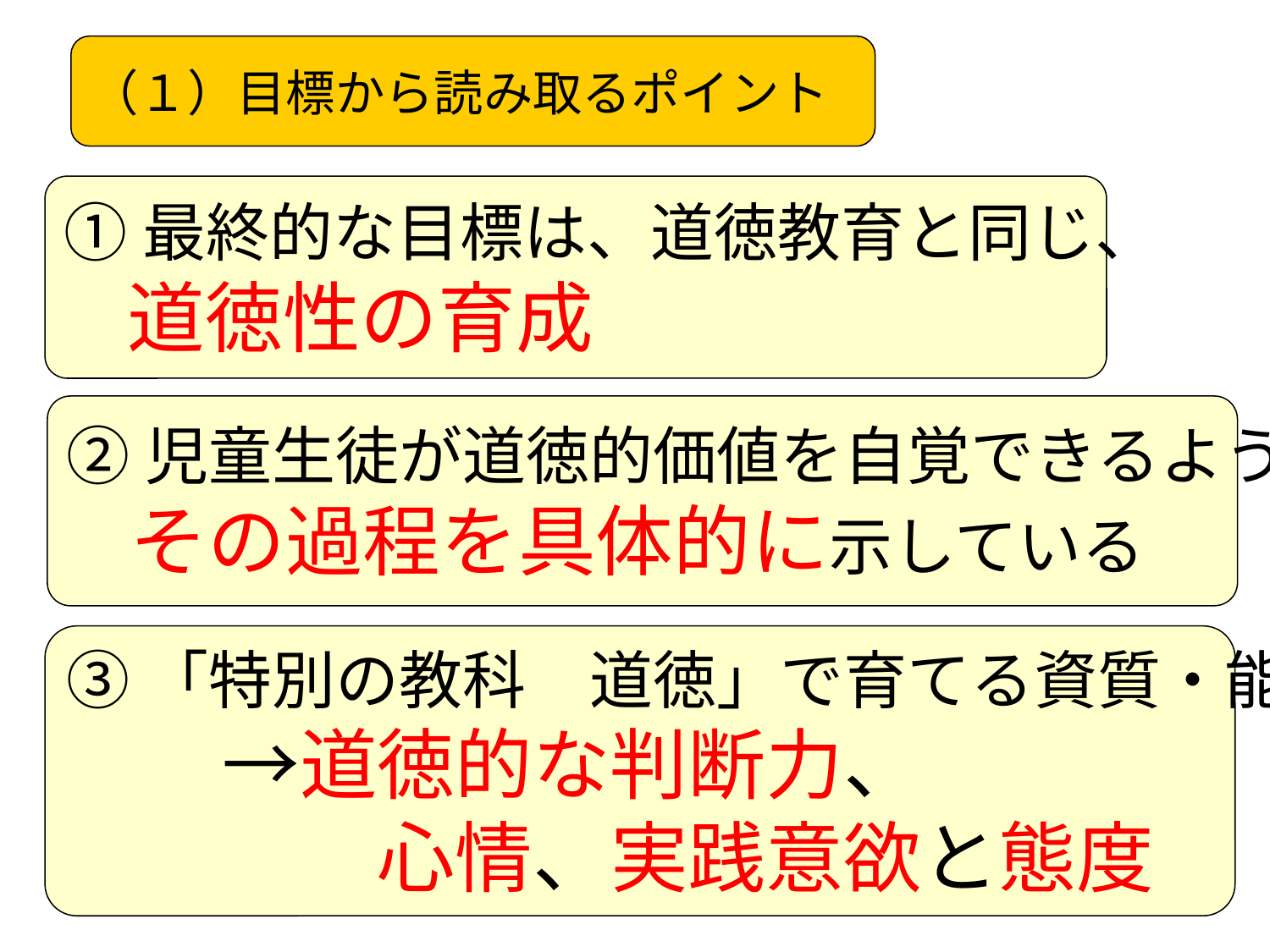

（１）目標から読み取るポイント
①最終的な目標は、道徳教育と同じ、
　道徳性の育成
②児童生徒が道徳的価値を自覚できるよう
　その過程を具体的に示している
③「特別の教科　道徳」で育てる資質・能力
　　→道徳的な判断力、
　　　　心情、実践意欲と態度